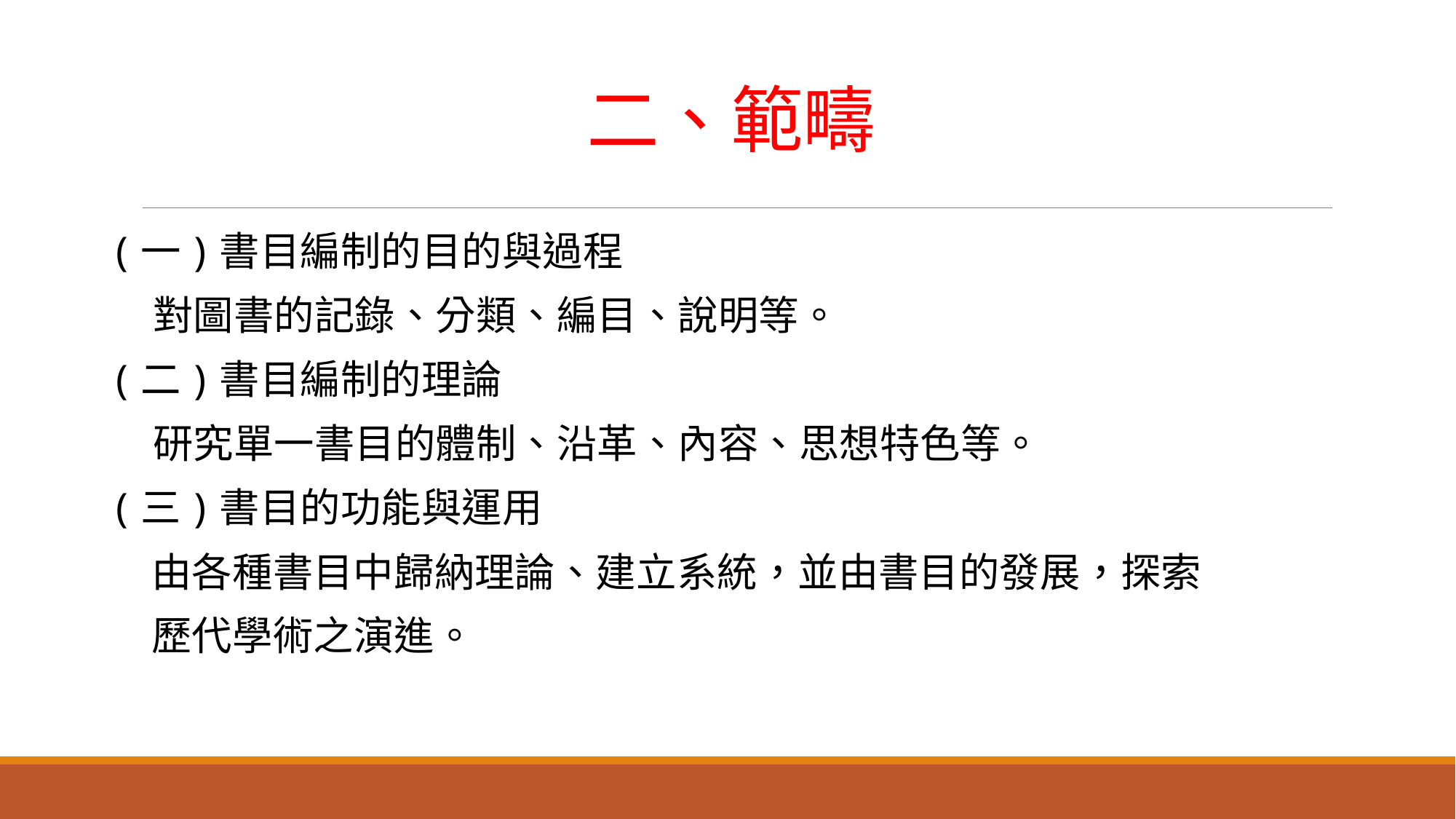

# 二、範疇
(一)書目編制的目的與過程
    對圖書的記錄、分類、編目、說明等。
(二)書目編制的理論
    研究單一書目的體制、沿革、內容、思想特色等。
(三)書目的功能與運用
     由各種書目中歸納理論、建立系統，並由書目的發展，探索
     歷代學術之演進。